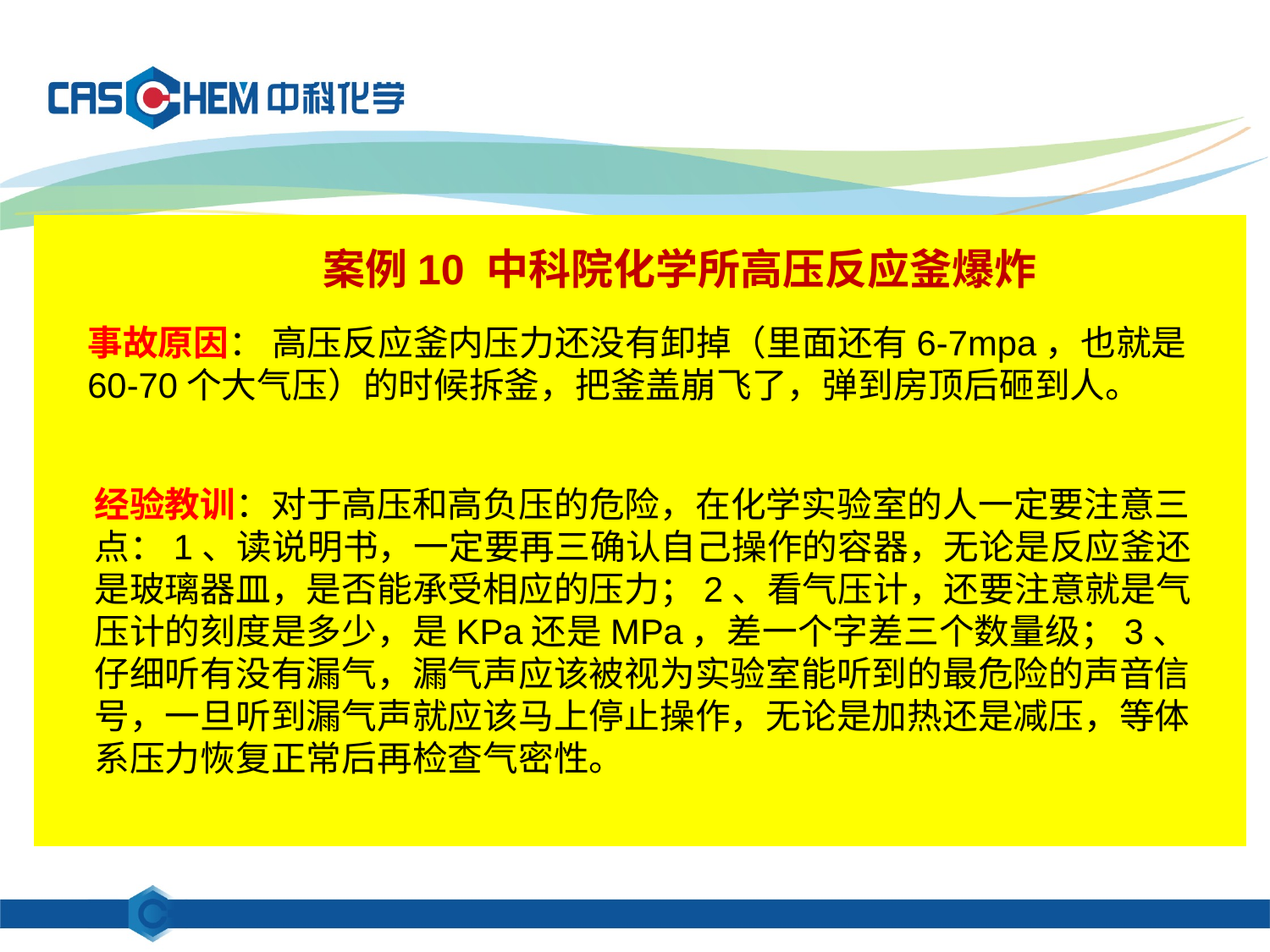

案例10 中科院化学所高压反应釜爆炸

事故原因： 高压反应釜内压力还没有卸掉（里面还有6-7mpa，也就是60-70个大气压）的时候拆釜，把釜盖崩飞了，弹到房顶后砸到人。
经验教训：对于高压和高负压的危险，在化学实验室的人一定要注意三点：1、读说明书，一定要再三确认自己操作的容器，无论是反应釜还是玻璃器皿，是否能承受相应的压力；2、看气压计，还要注意就是气压计的刻度是多少，是KPa还是MPa，差一个字差三个数量级；3、仔细听有没有漏气，漏气声应该被视为实验室能听到的最危险的声音信号，一旦听到漏气声就应该马上停止操作，无论是加热还是减压，等体系压力恢复正常后再检查气密性。